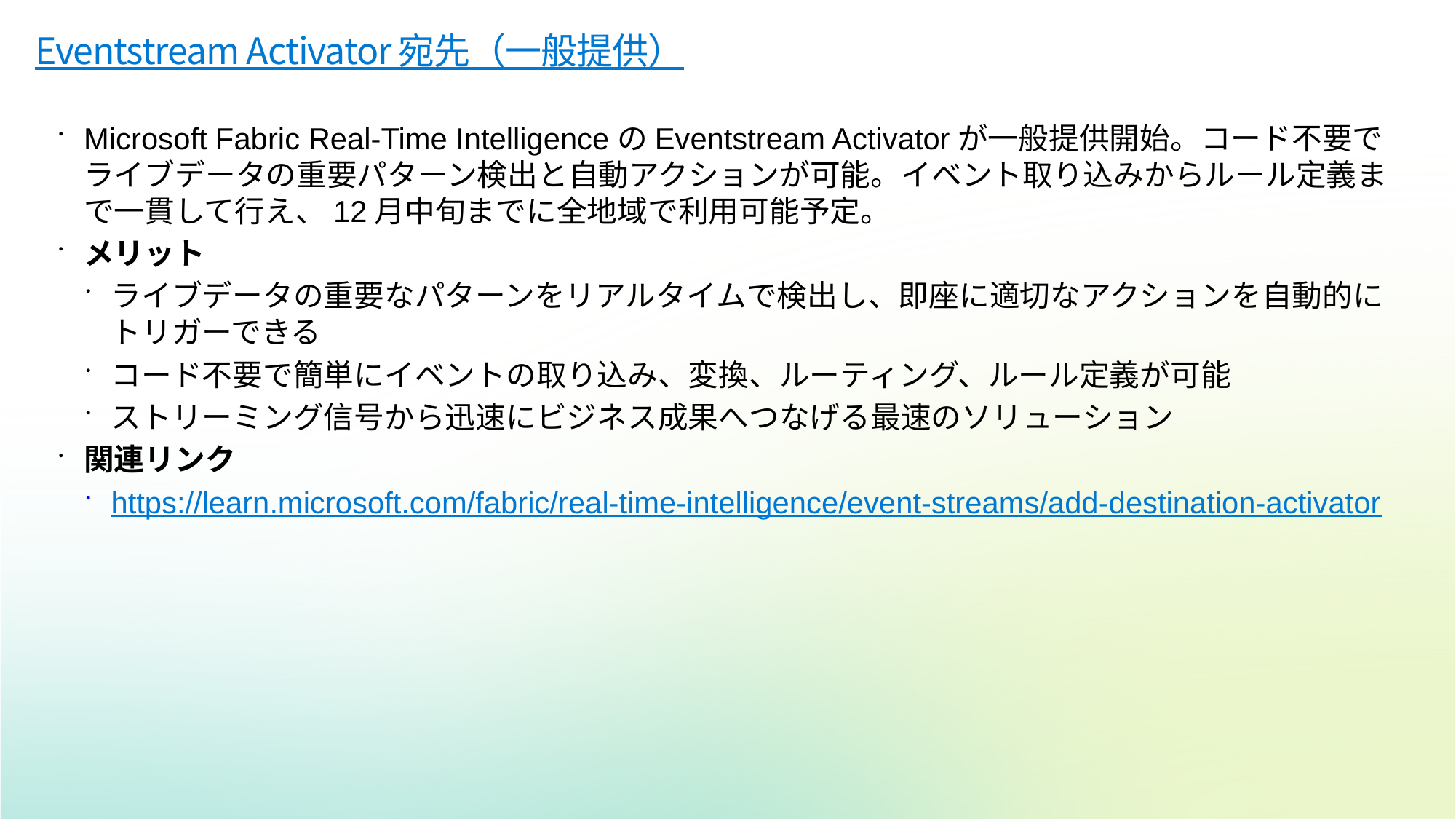

# Eventstream Activator 宛先（一般提供）
Microsoft Fabric Real-Time IntelligenceのEventstream Activatorが一般提供開始。コード不要でライブデータの重要パターン検出と自動アクションが可能。イベント取り込みからルール定義まで一貫して行え、12月中旬までに全地域で利用可能予定。
メリット
ライブデータの重要なパターンをリアルタイムで検出し、即座に適切なアクションを自動的にトリガーできる
コード不要で簡単にイベントの取り込み、変換、ルーティング、ルール定義が可能
ストリーミング信号から迅速にビジネス成果へつなげる最速のソリューション
関連リンク
https://learn.microsoft.com/fabric/real-time-intelligence/event-streams/add-destination-activator